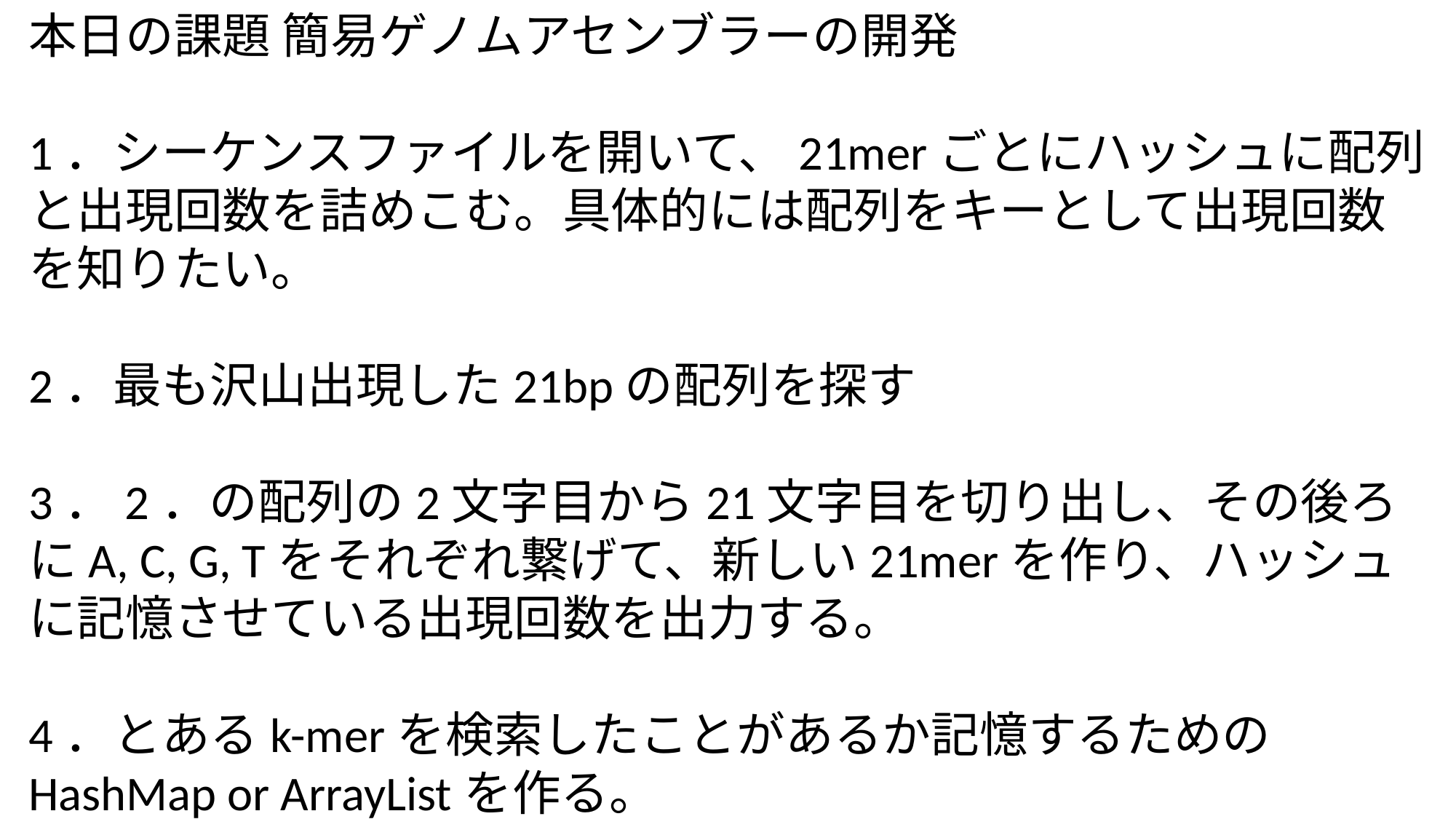

本日の課題 簡易ゲノムアセンブラーの開発

1．シーケンスファイルを開いて、21merごとにハッシュに配列と出現回数を詰めこむ。具体的には配列をキーとして出現回数を知りたい。

2．最も沢山出現した21bpの配列を探す

3．2．の配列の2文字目から21文字目を切り出し、その後ろにA, C, G, Tをそれぞれ繋げて、新しい21merを作り、ハッシュに記憶させている出現回数を出力する。

4．とあるk-merを検索したことがあるか記憶するためのHashMap or ArrayListを作る。